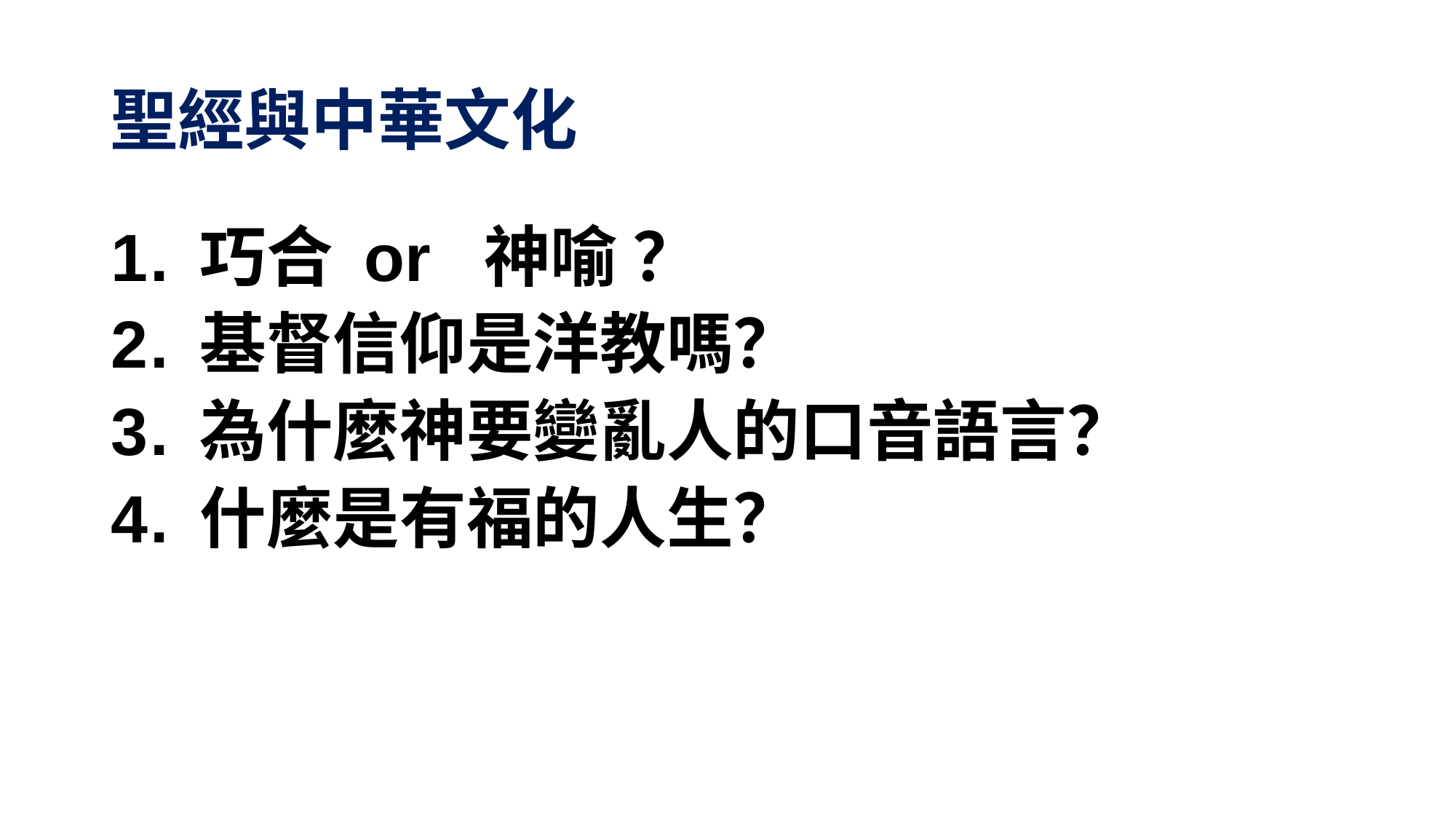

# 聖經與中華文化
巧合 or  神喻 ？
基督信仰是洋教嗎？
為什麼神要變亂人的口音語言？
什麼是有福的人生？